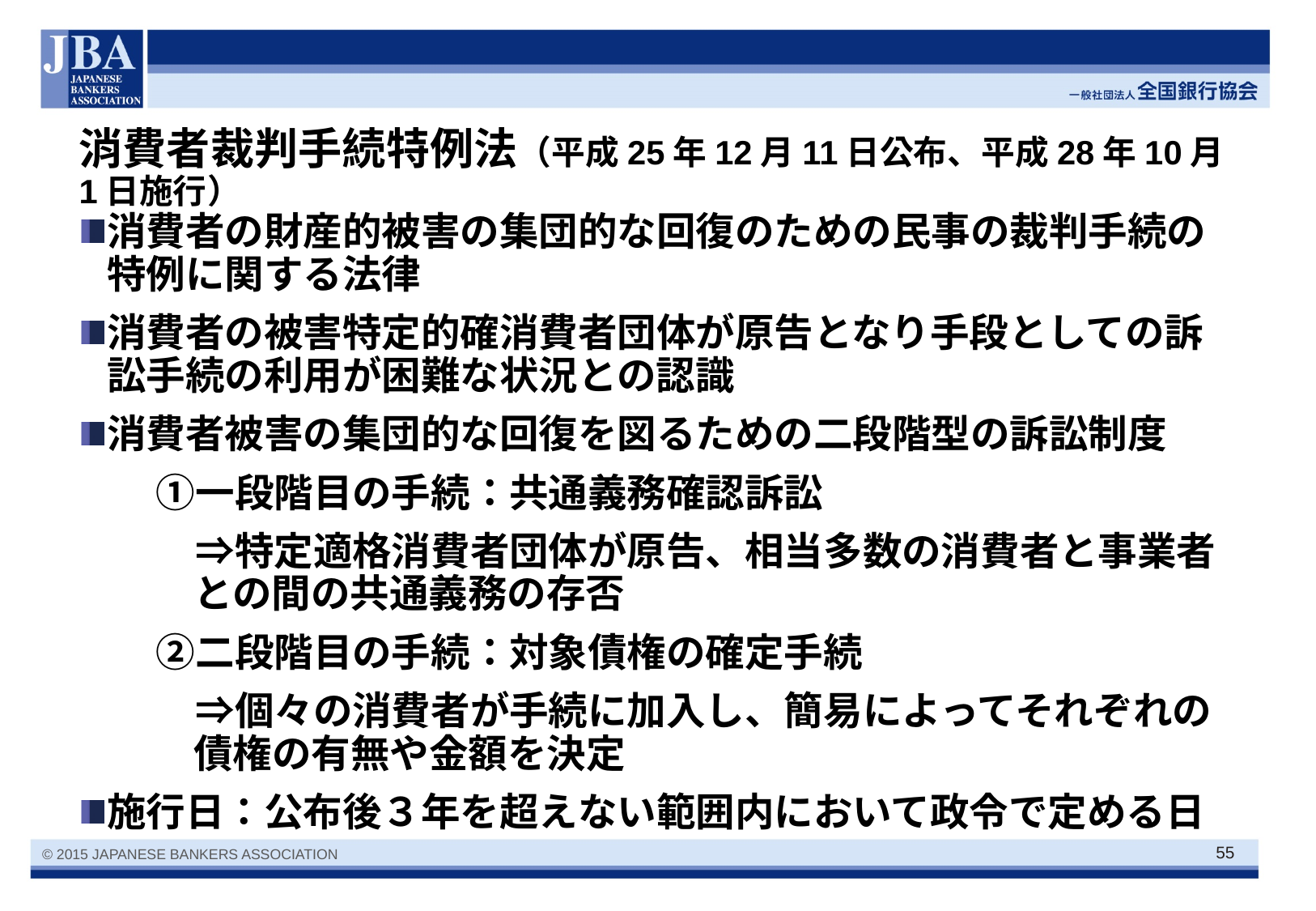

# 消費者裁判手続特例法（平成25年12月11日公布、平成28年10月1日施行）
消費者の財産的被害の集団的な回復のための民事の裁判手続の特例に関する法律
消費者の被害特定的確消費者団体が原告となり手段としての訴訟手続の利用が困難な状況との認識
消費者被害の集団的な回復を図るための二段階型の訴訟制度
　　①一段階目の手続：共通義務確認訴訟
　　　⇒特定適格消費者団体が原告、相当多数の消費者と事業者との間の共通義務の存否
　　②二段階目の手続：対象債権の確定手続
　　　⇒個々の消費者が手続に加入し、簡易によってそれぞれの債権の有無や金額を決定
施行日：公布後３年を超えない範囲内において政令で定める日